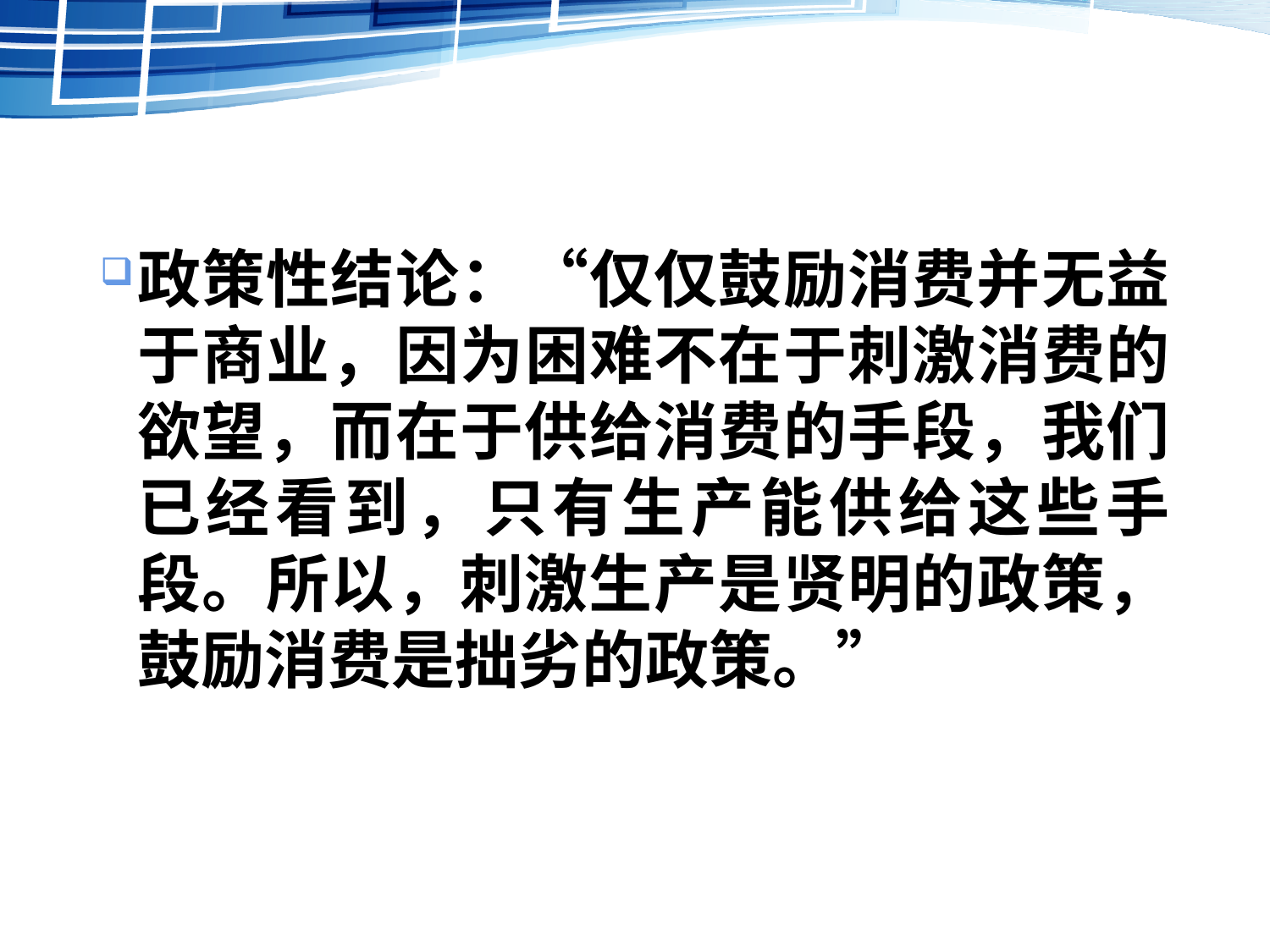

#
政策性结论：“仅仅鼓励消费并无益于商业，因为困难不在于刺激消费的欲望，而在于供给消费的手段，我们已经看到，只有生产能供给这些手段。所以，刺激生产是贤明的政策，鼓励消费是拙劣的政策。”